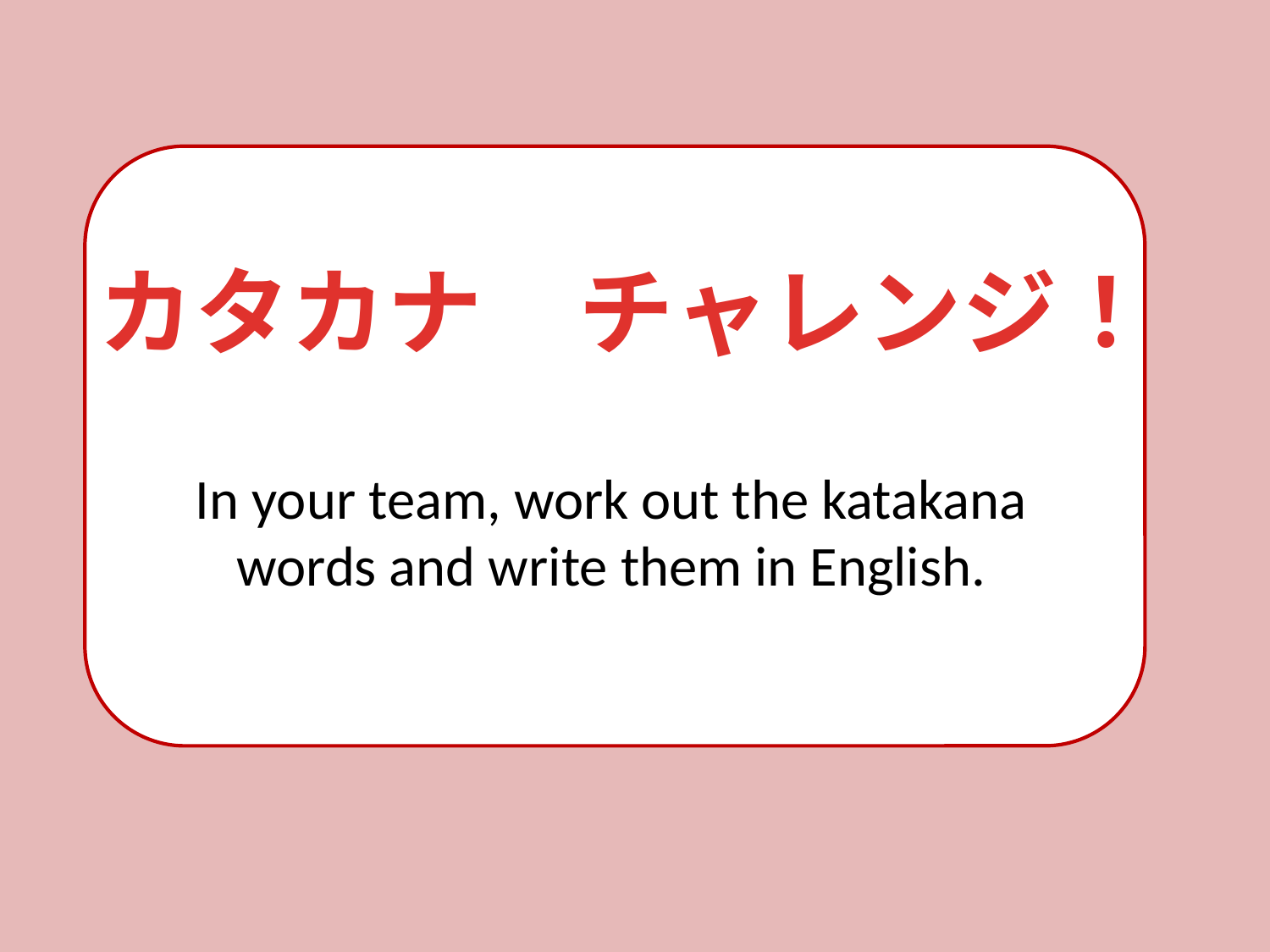

カタカナ　チャレンジ！
In your team, work out the katakana words and write them in English.